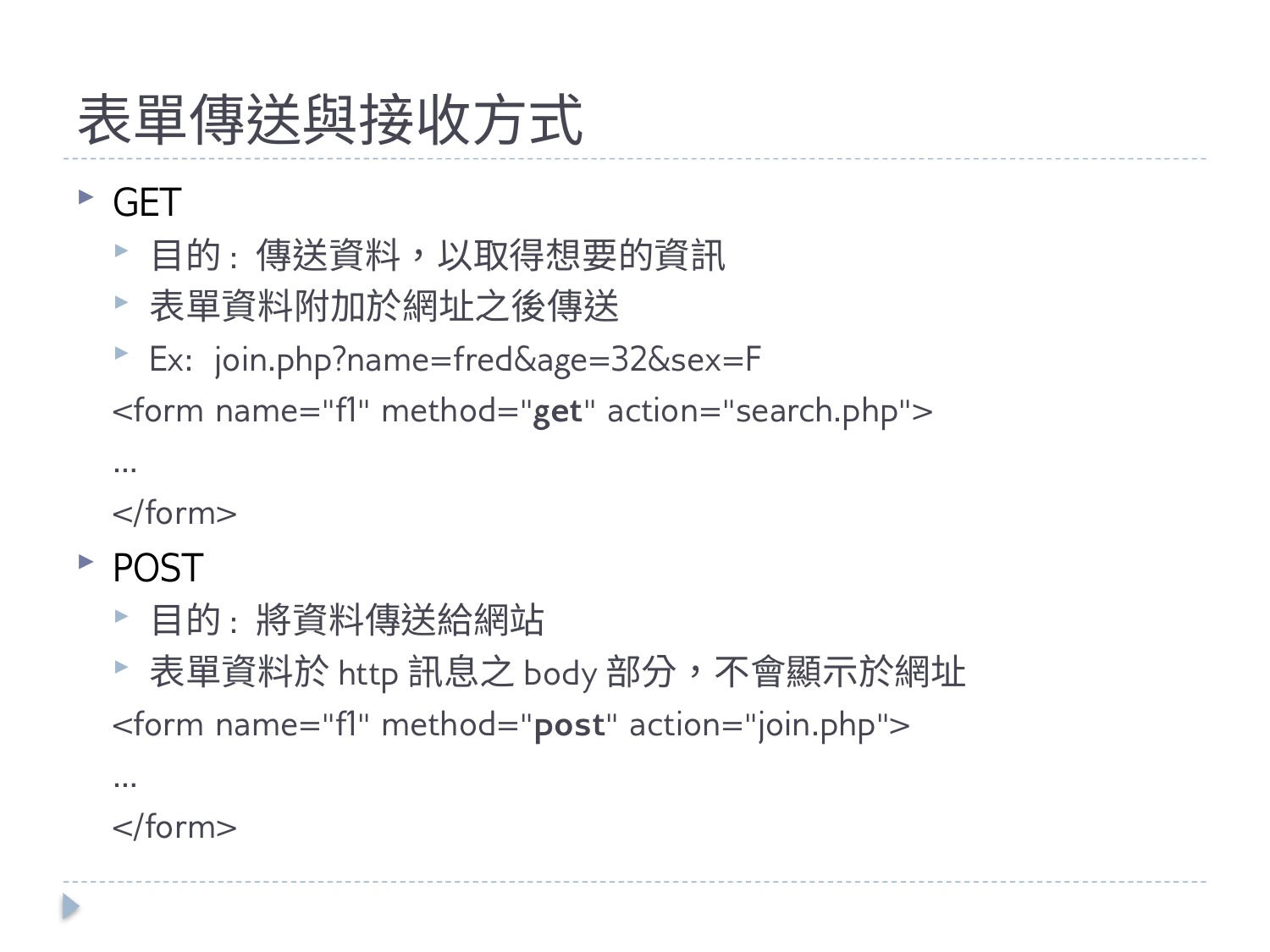

# 表單傳送與接收方式
GET
目的: 傳送資料，以取得想要的資訊
表單資料附加於網址之後傳送
Ex:  join.php?name=fred&age=32&sex=F
<form name="f1" method="get" action="search.php">
…
</form>
POST
目的: 將資料傳送給網站
表單資料於http訊息之body部分，不會顯示於網址
<form name="f1" method="post" action="join.php">
…
</form>